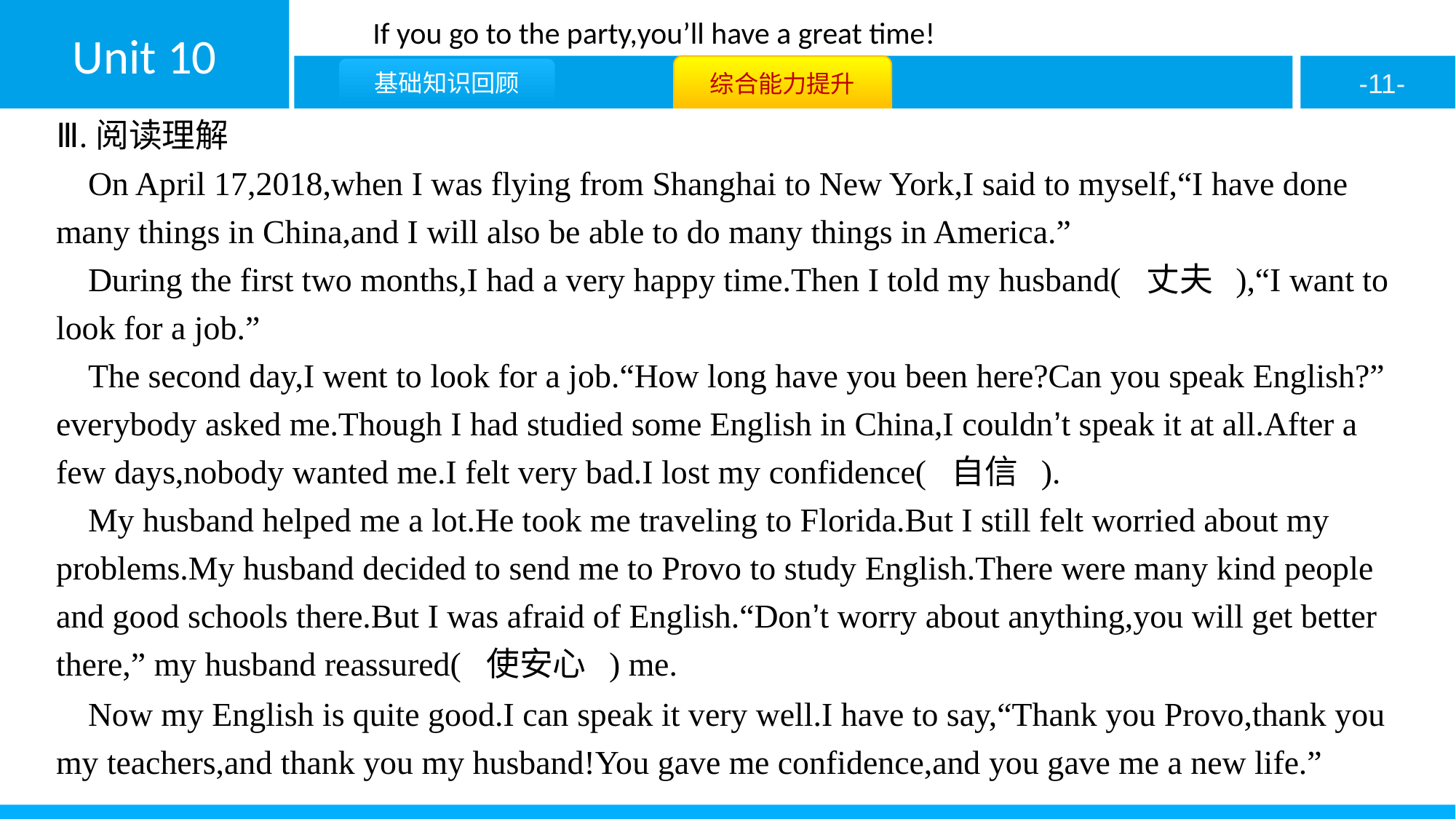

Ⅲ.阅读理解
On April 17,2018,when I was flying from Shanghai to New York,I said to myself,“I have done many things in China,and I will also be able to do many things in America.”
During the first two months,I had a very happy time.Then I told my husband(  丈夫  ),“I want to look for a job.”
The second day,I went to look for a job.“How long have you been here?Can you speak English?” everybody asked me.Though I had studied some English in China,I couldn’t speak it at all.After a few days,nobody wanted me.I felt very bad.I lost my confidence(  自信  ).
My husband helped me a lot.He took me traveling to Florida.But I still felt worried about my problems.My husband decided to send me to Provo to study English.There were many kind people and good schools there.But I was afraid of English.“Don’t worry about anything,you will get better there,” my husband reassured(  使安心  ) me.
Now my English is quite good.I can speak it very well.I have to say,“Thank you Provo,thank you my teachers,and thank you my husband!You gave me confidence,and you gave me a new life.”